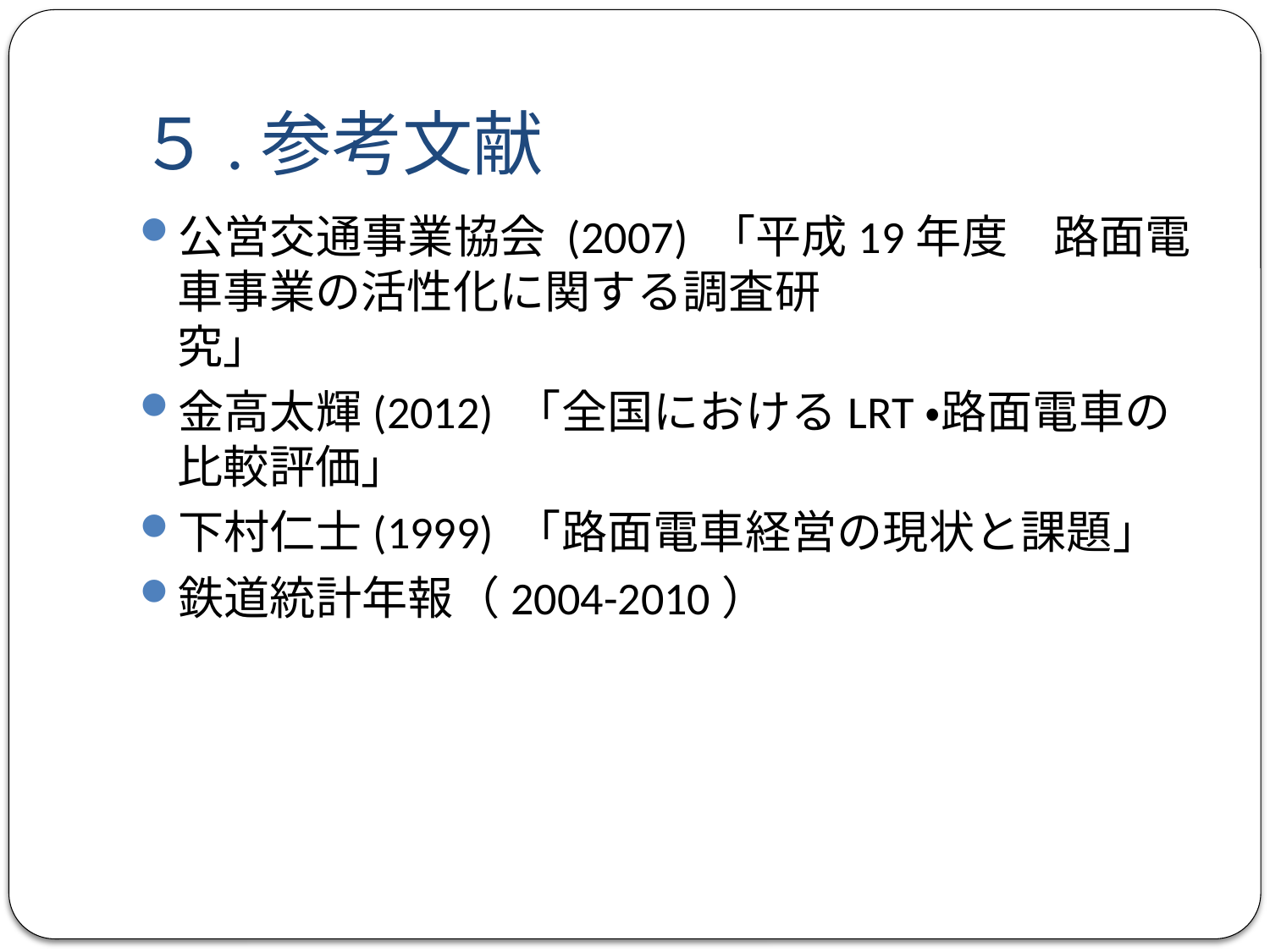

# ５.参考文献
公営交通事業協会 (2007) 「平成19年度　路面電車事業の活性化に関する調査研
究」
金高太輝(2012) 「全国におけるLRT・路面電車の比較評価」
下村仁士(1999) 「路面電車経営の現状と課題」
鉄道統計年報（2004-2010）